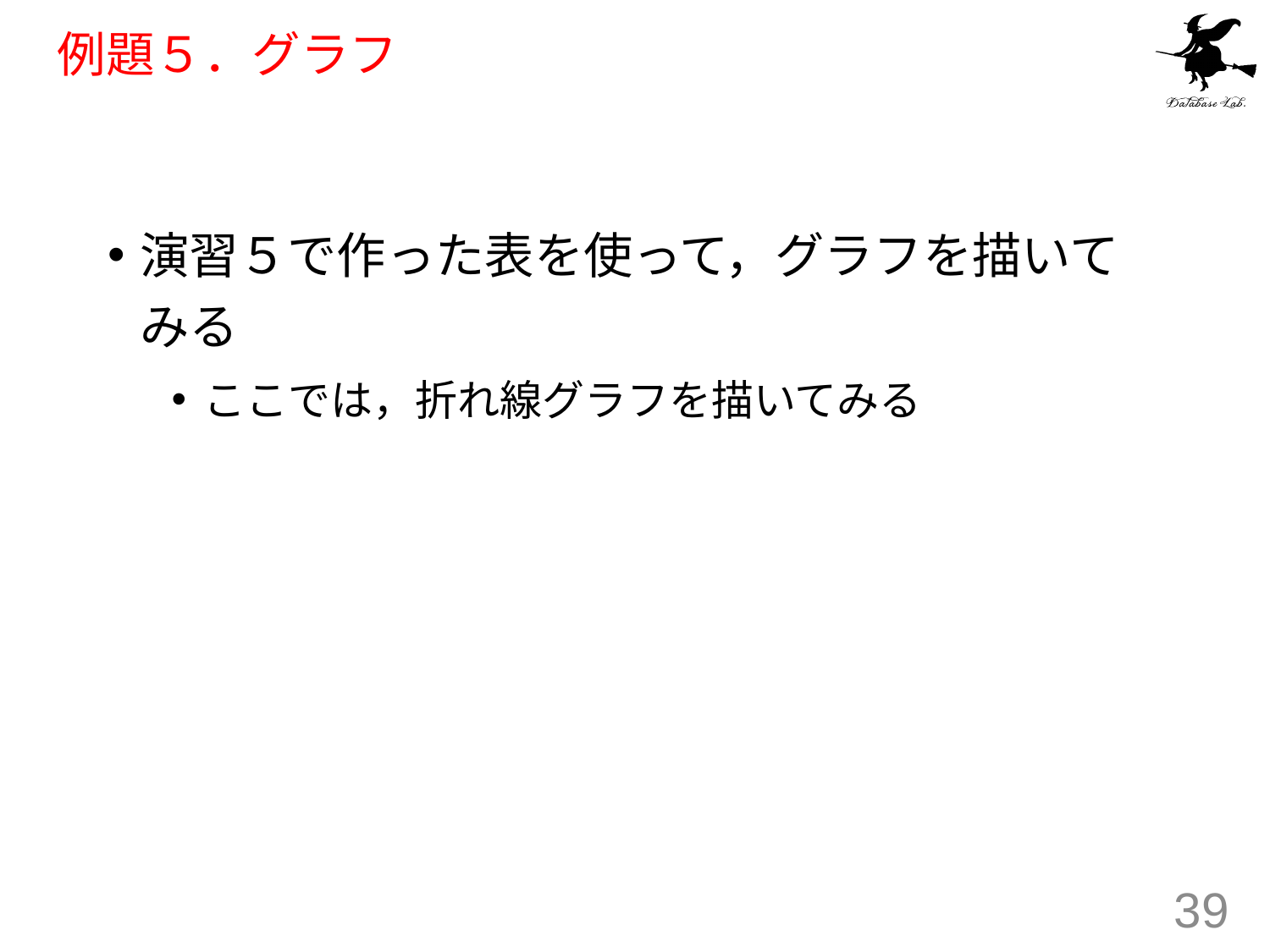

# 例題５．グラフ
演習５で作った表を使って，グラフを描いてみる
ここでは，折れ線グラフを描いてみる

39